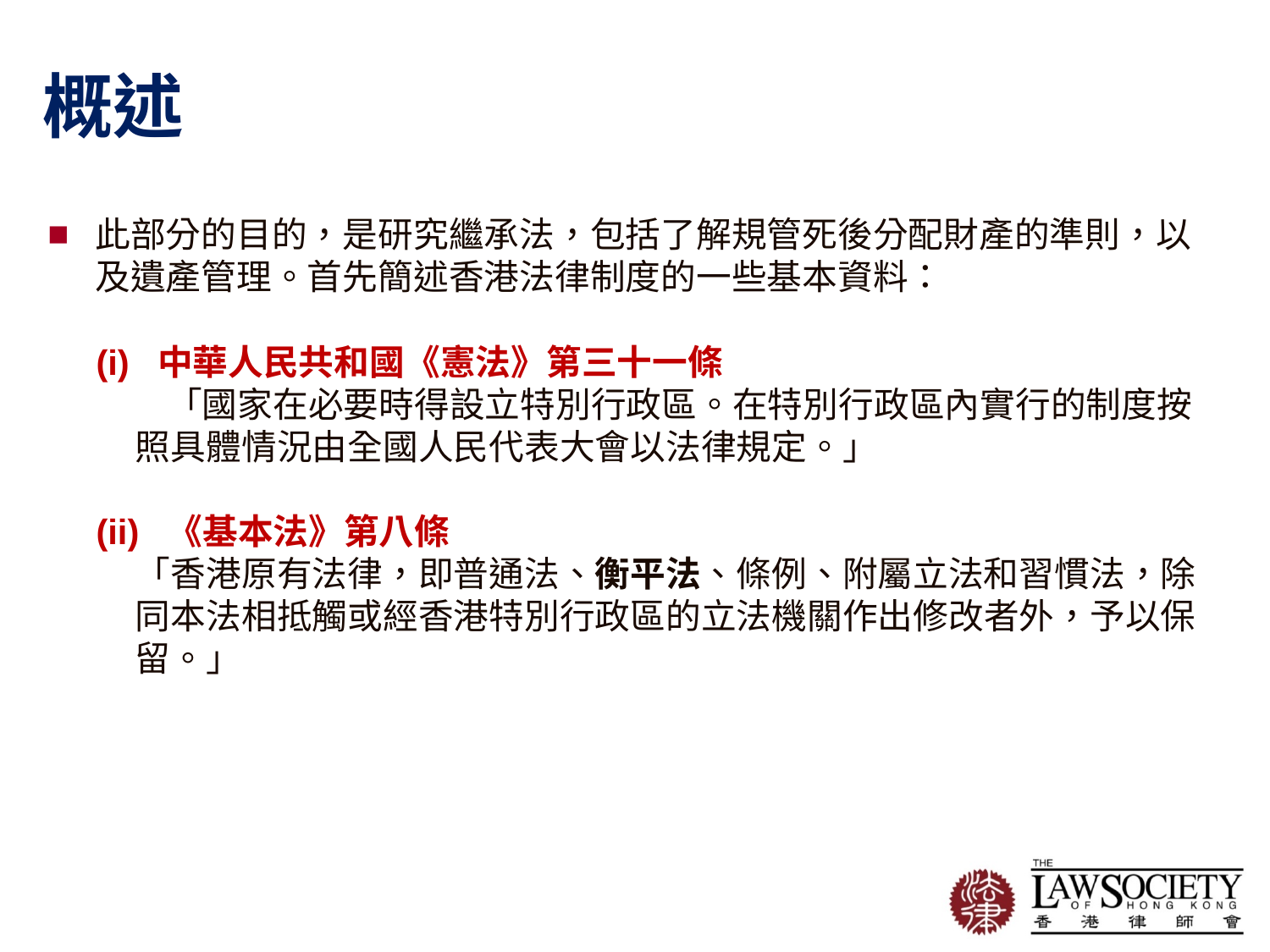

概述
此部分的目的，是研究繼承法，包括了解規管死後分配財產的準則，以及遺產管理。首先簡述香港法律制度的一些基本資料：

(i)  中華人民共和國《憲法》第三十一條
　　「國家在必要時得設立特別行政區。在特別行政區內實行的制度按照具體情況由全國人民代表大會以法律規定。」

(ii)  《基本法》第八條
「香港原有法律，即普通法、衡平法、條例、附屬立法和習慣法，除同本法相抵觸或經香港特別行政區的立法機關作出修改者外，予以保留。」